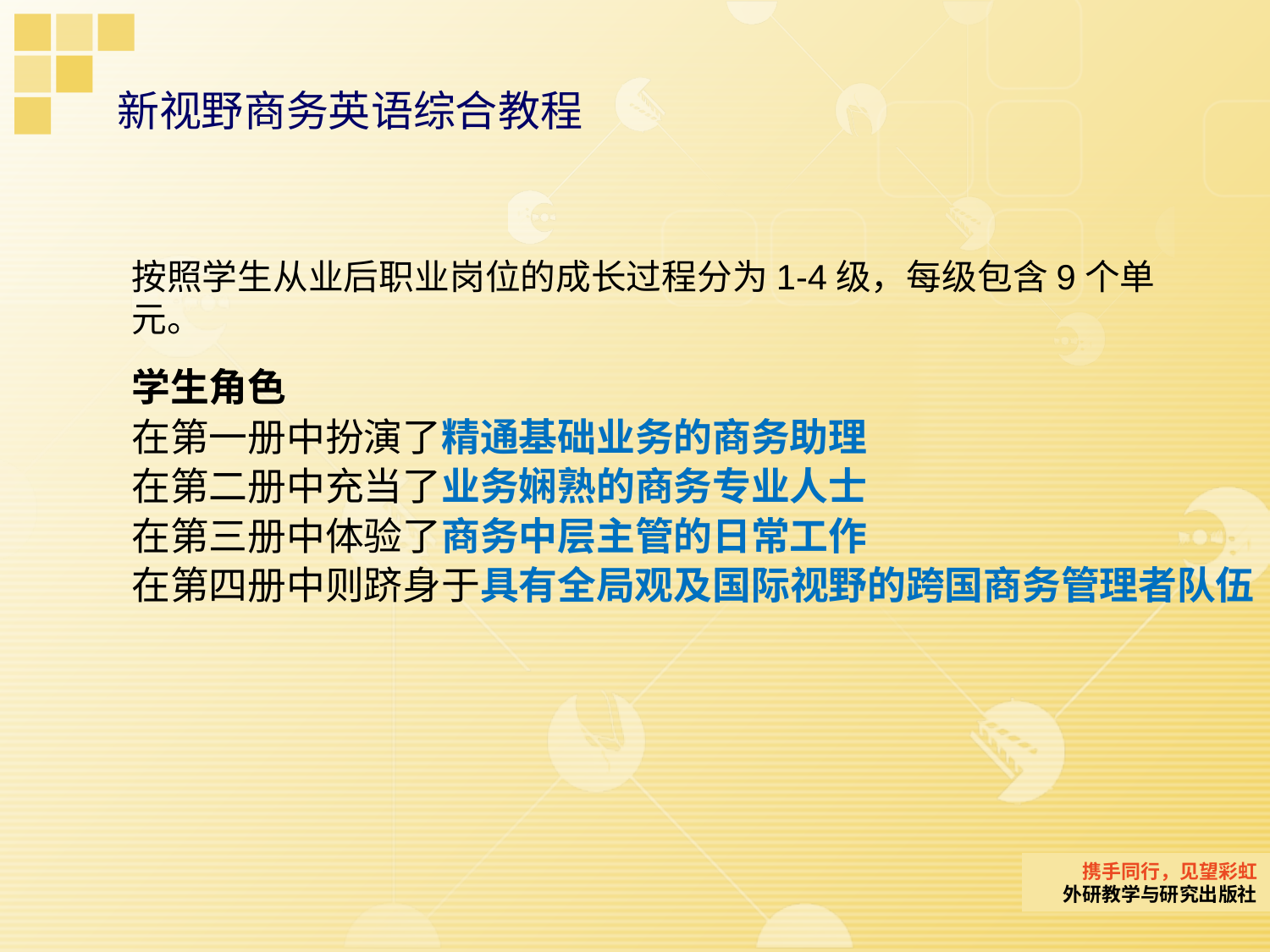

# 新视野商务英语综合教程
按照学生从业后职业岗位的成长过程分为1-4级，每级包含9个单元。
学生角色
在第一册中扮演了精通基础业务的商务助理
在第二册中充当了业务娴熟的商务专业人士
在第三册中体验了商务中层主管的日常工作
在第四册中则跻身于具有全局观及国际视野的跨国商务管理者队伍